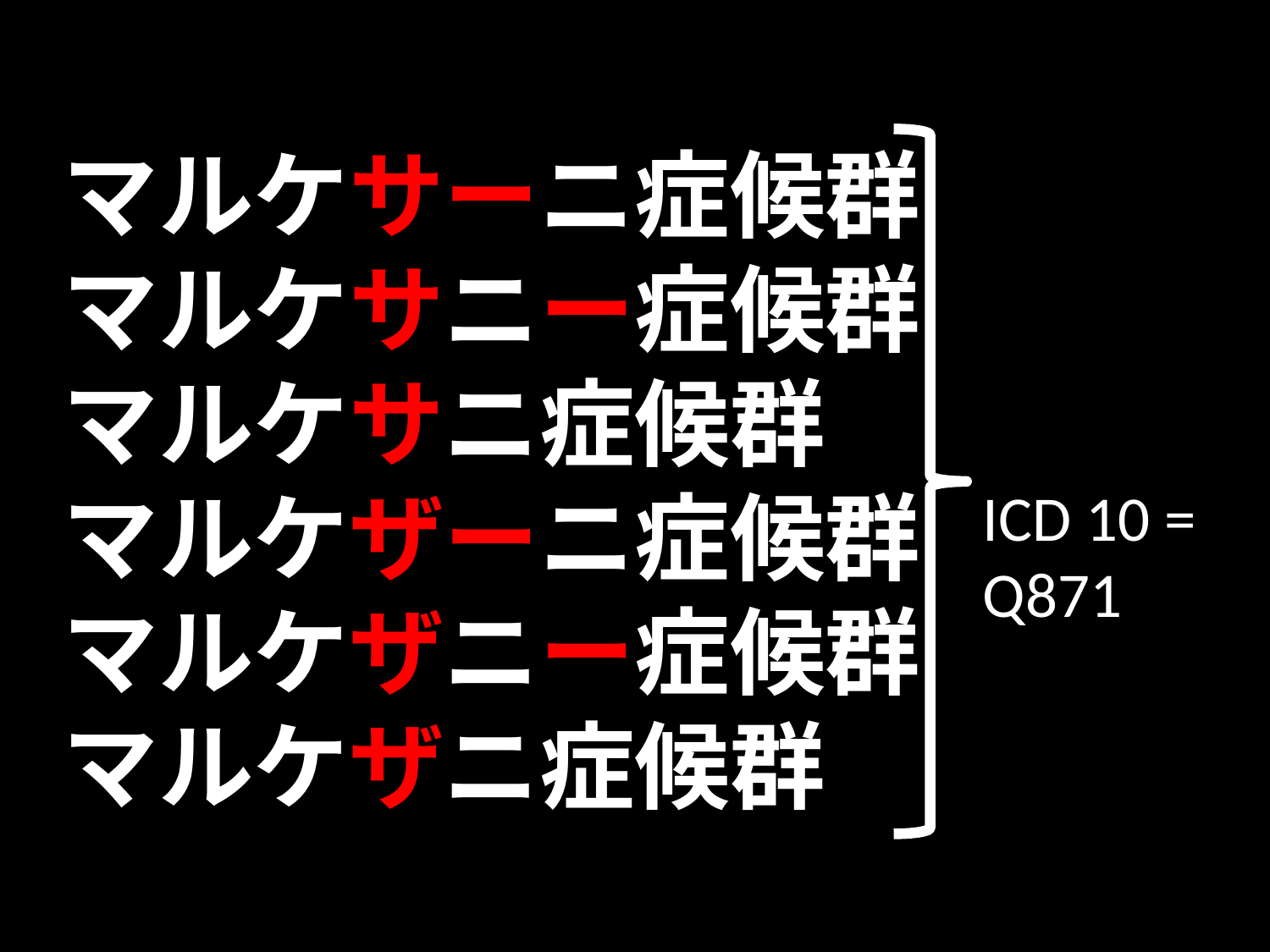

マルケサーニ症候群
マルケサニー症候群
マルケサニ症候群
マルケザーニ症候群
マルケザニー症候群
マルケザニ症候群

ICD 10 =
Q871